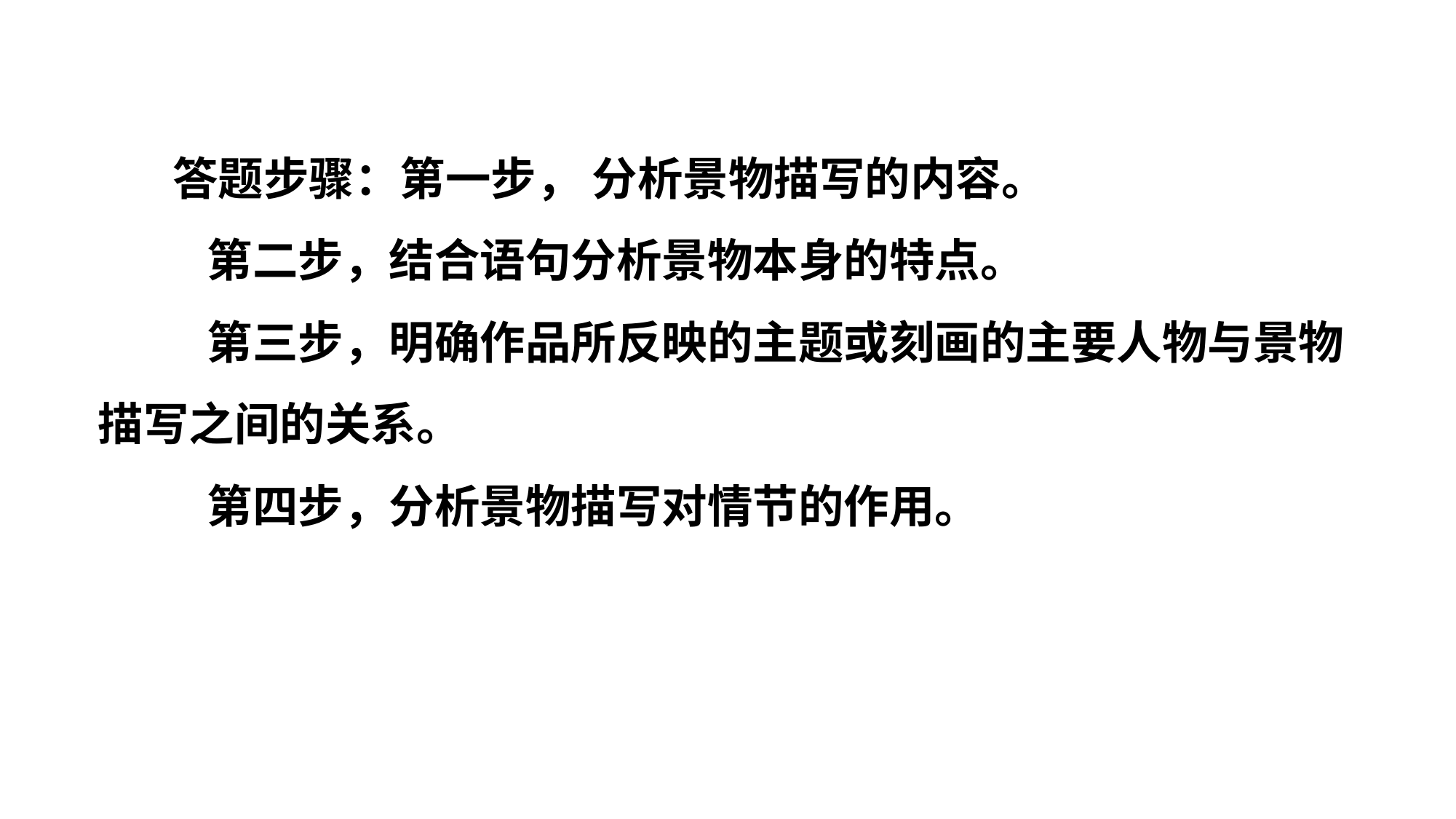

答题步骤：第一步， 分析景物描写的内容。
	第二步，结合语句分析景物本身的特点。
	第三步，明确作品所反映的主题或刻画的主要人物与景物描写之间的关系。
	第四步，分析景物描写对情节的作用。